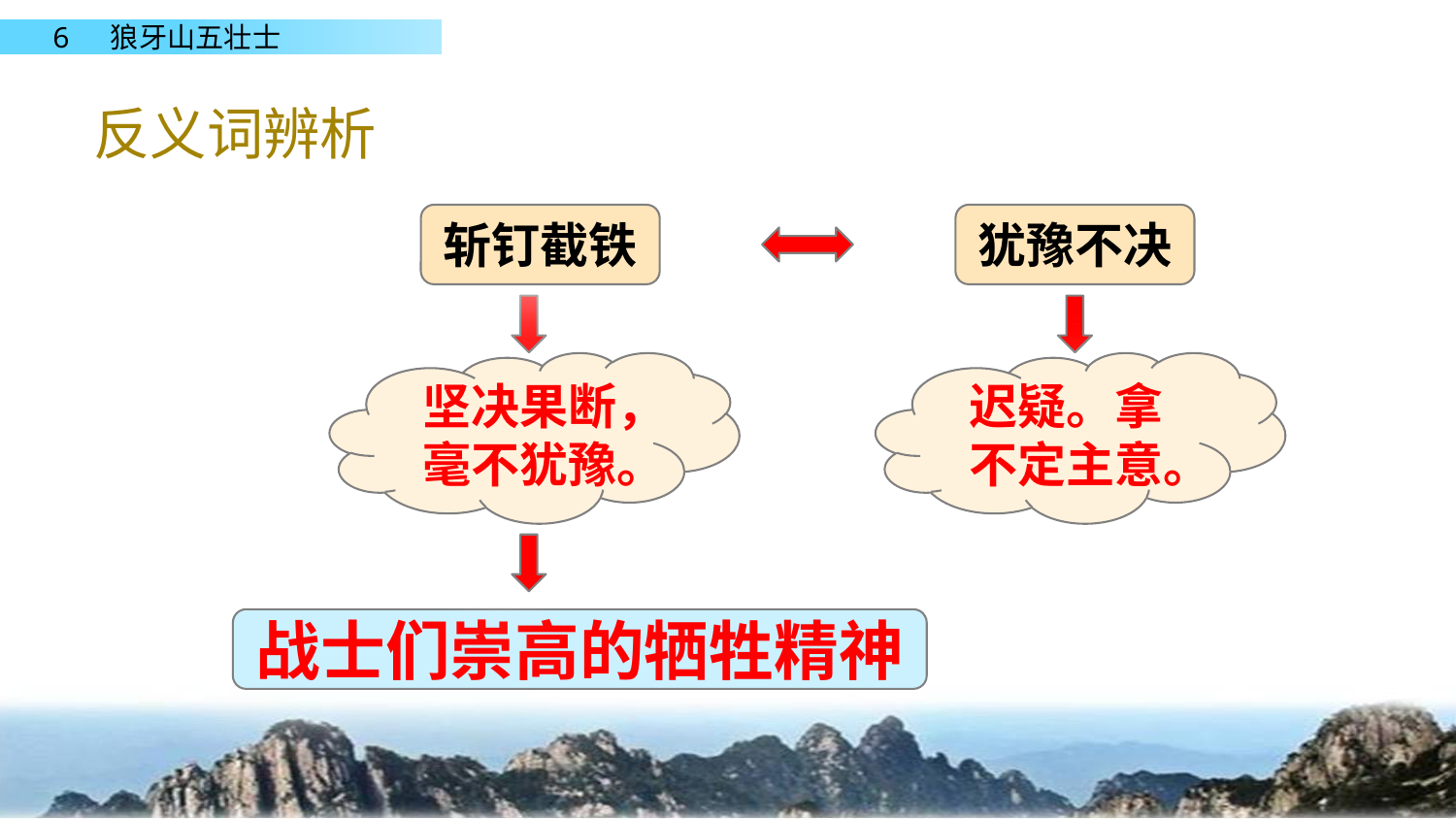

反义词辨析
斩钉截铁
犹豫不决

坚决果断，毫不犹豫。
迟疑。拿不定主意。

战士们崇高的牺牲精神